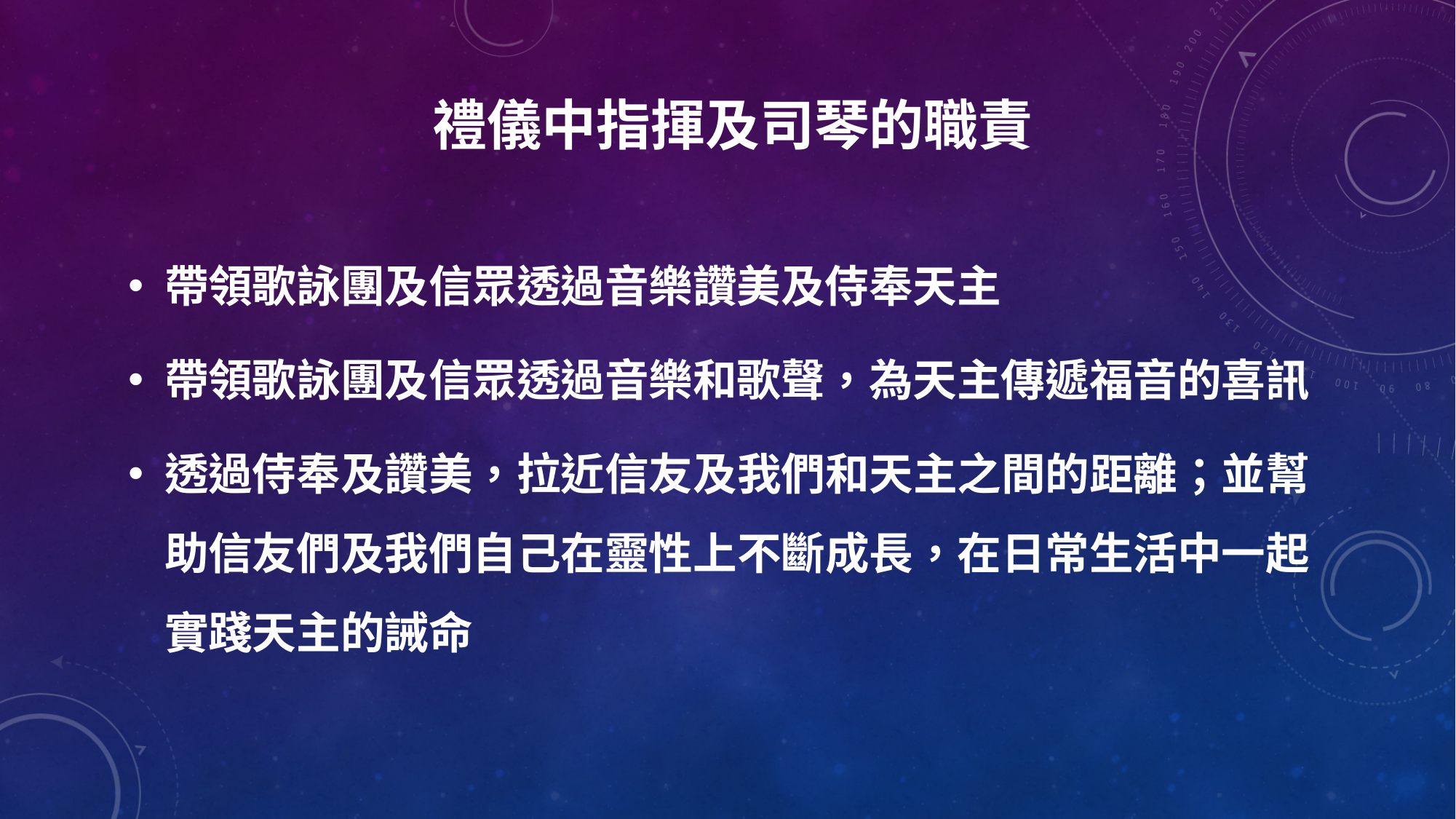

# 禮儀中指揮及司琴的職責
帶領歌詠團及信眾透過音樂讚美及侍奉天主
帶領歌詠團及信眾透過音樂和歌聲，為天主傳遞福音的喜訊
透過侍奉及讚美，拉近信友及我們和天主之間的距離；並幫助信友們及我們自己在靈性上不斷成長，在日常生活中一起實踐天主的誡命